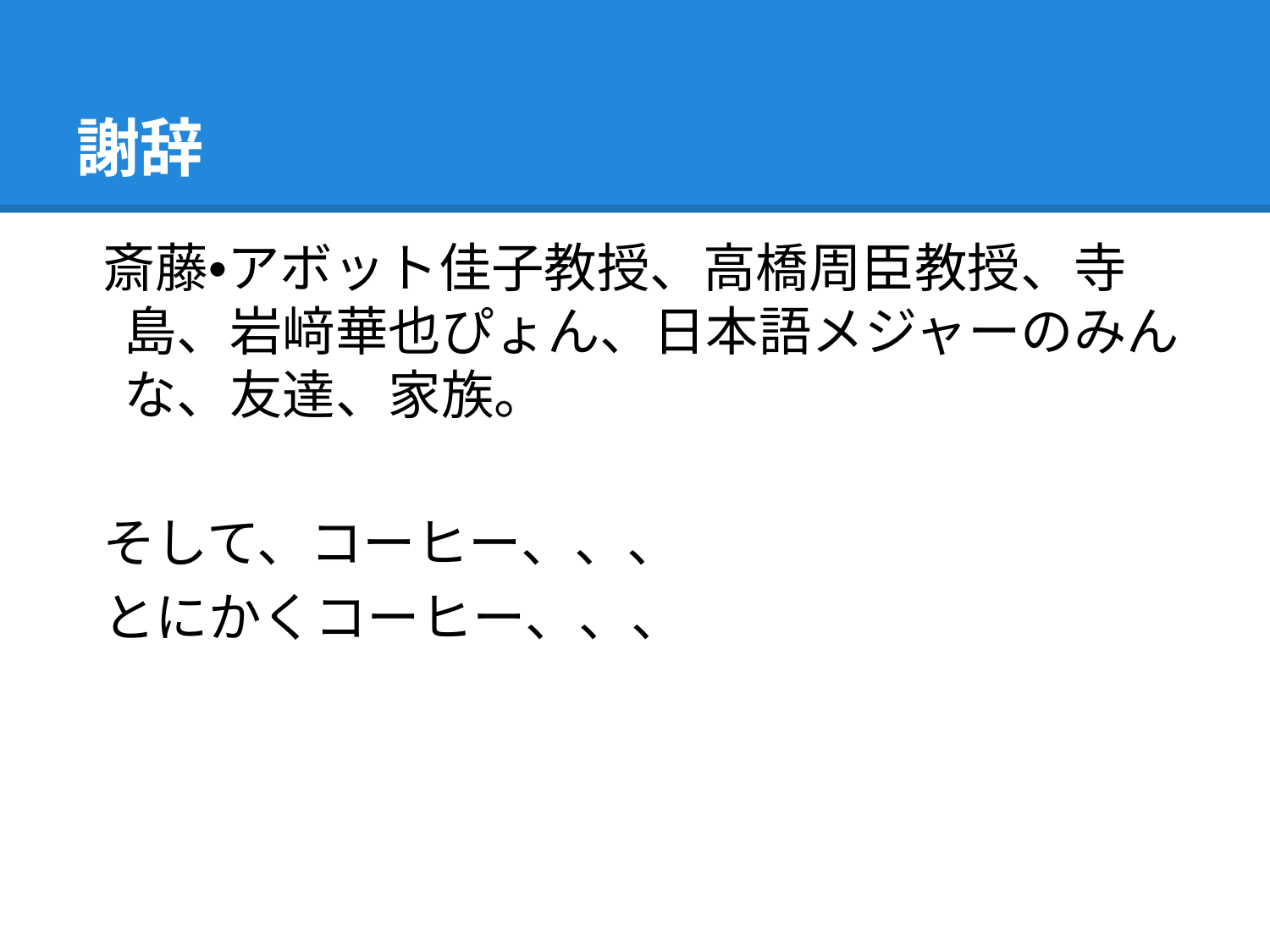

# 謝辞
斎藤•アボット佳子教授、高橋周臣教授、寺島、岩﨑華也ぴょん、日本語メジャーのみんな、友達、家族。

そして、コーヒー、、、
とにかくコーヒー、、、